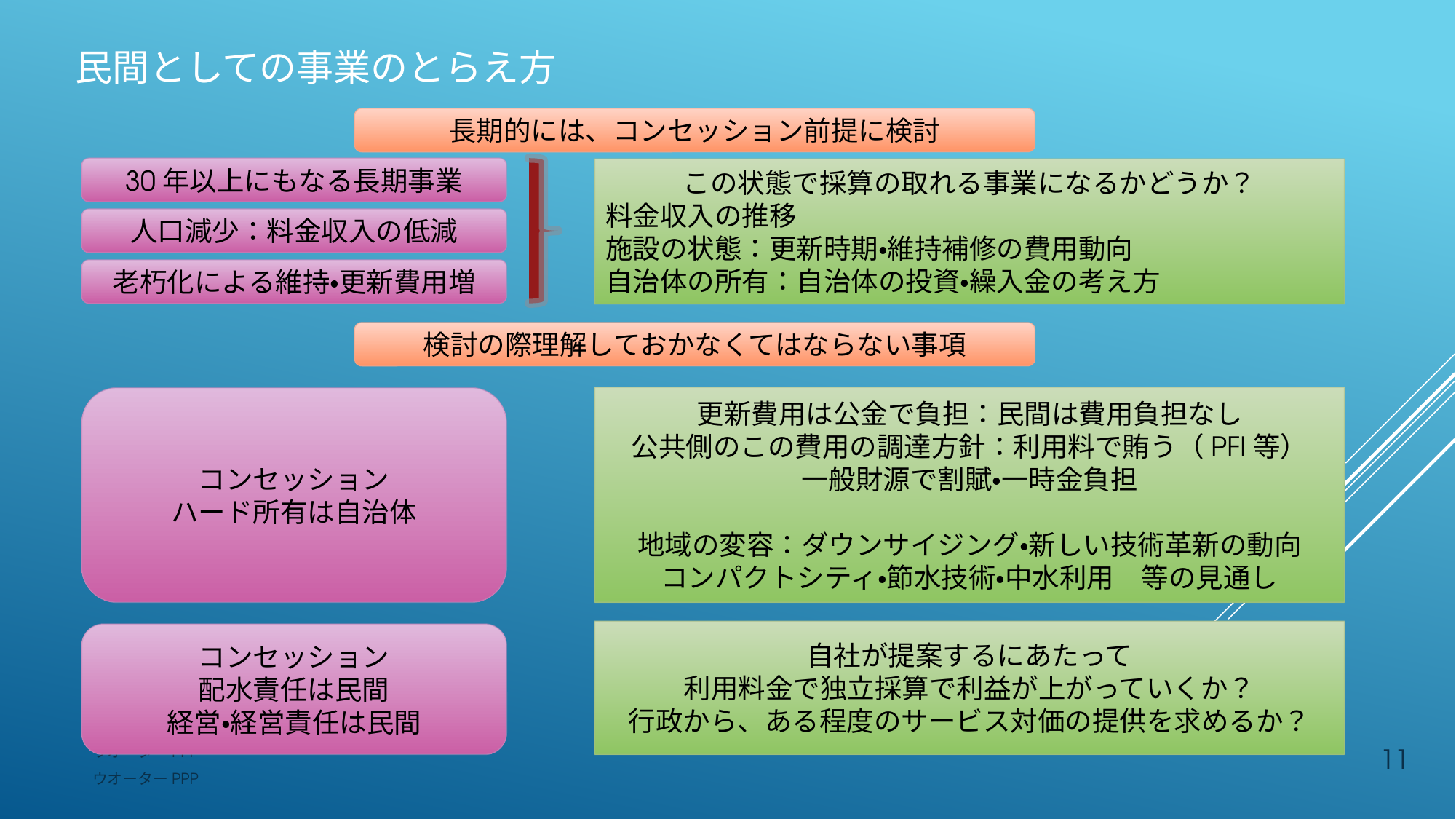

# 民間としての事業のとらえ方
長期的には、コンセッション前提に検討
30年以上にもなる長期事業

この状態で採算の取れる事業になるかどうか？
料金収入の推移
施設の状態：更新時期・維持補修の費用動向
自治体の所有：自治体の投資・繰入金の考え方
人口減少：料金収入の低減
老朽化による維持・更新費用増
検討の際理解しておかなくてはならない事項
更新費用は公金で負担：民間は費用負担なし
公共側のこの費用の調達方針：利用料で賄う（PFI等）
一般財源で割賦・一時金負担

地域の変容：ダウンサイジング・新しい技術革新の動向
コンパクトシティ・節水技術・中水利用　等の見通し
コンセッション
ハード所有は自治体
自社が提案するにあたって
利用料金で独立採算で利益が上がっていくか？
行政から、ある程度のサービス対価の提供を求めるか？
コンセッション
配水責任は民間
経営・経営責任は民間
11
ウオーターPPP
ウオーターPPP